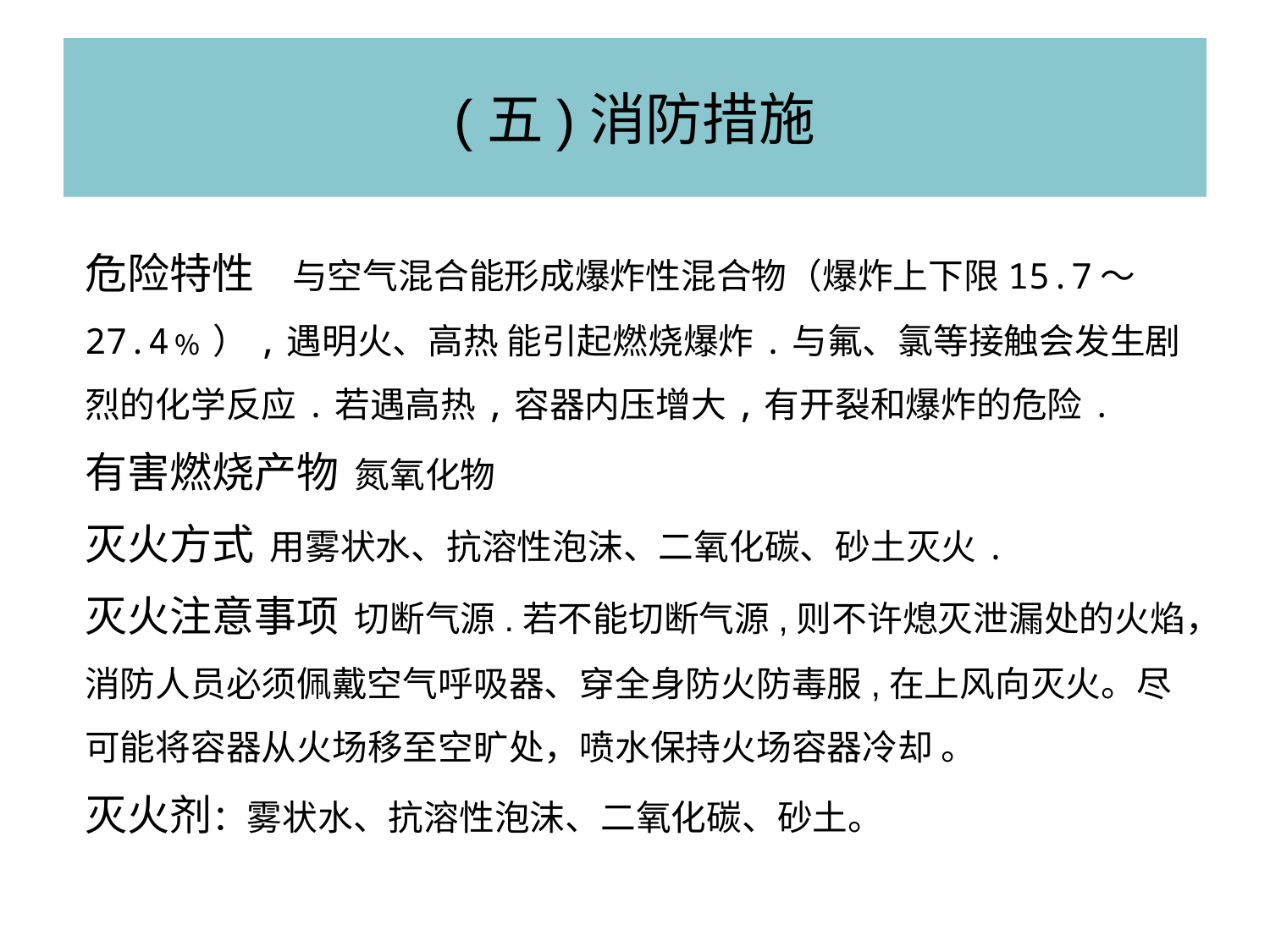

# (五)消防措施
危险特性    与空气混合能形成爆炸性混合物（爆炸上下限15.7～27.4﹪）,遇明火、高热 能引起燃烧爆炸.与氟、氯等接触会发生剧烈的化学反应.若遇高热,容器内压增大,有开裂和爆炸的危险.
有害燃烧产物  氮氧化物
灭火方式  用雾状水、抗溶性泡沫、二氧化碳、砂土灭火.
灭火注意事项  切断气源.若不能切断气源,则不许熄灭泄漏处的火焰，消防人员必须佩戴空气呼吸器、穿全身防火防毒服,在上风向灭火。尽可能将容器从火场移至空旷处，喷水保持火场容器冷却 。
灭火剂：雾状水、抗溶性泡沫、二氧化碳、砂土。

13